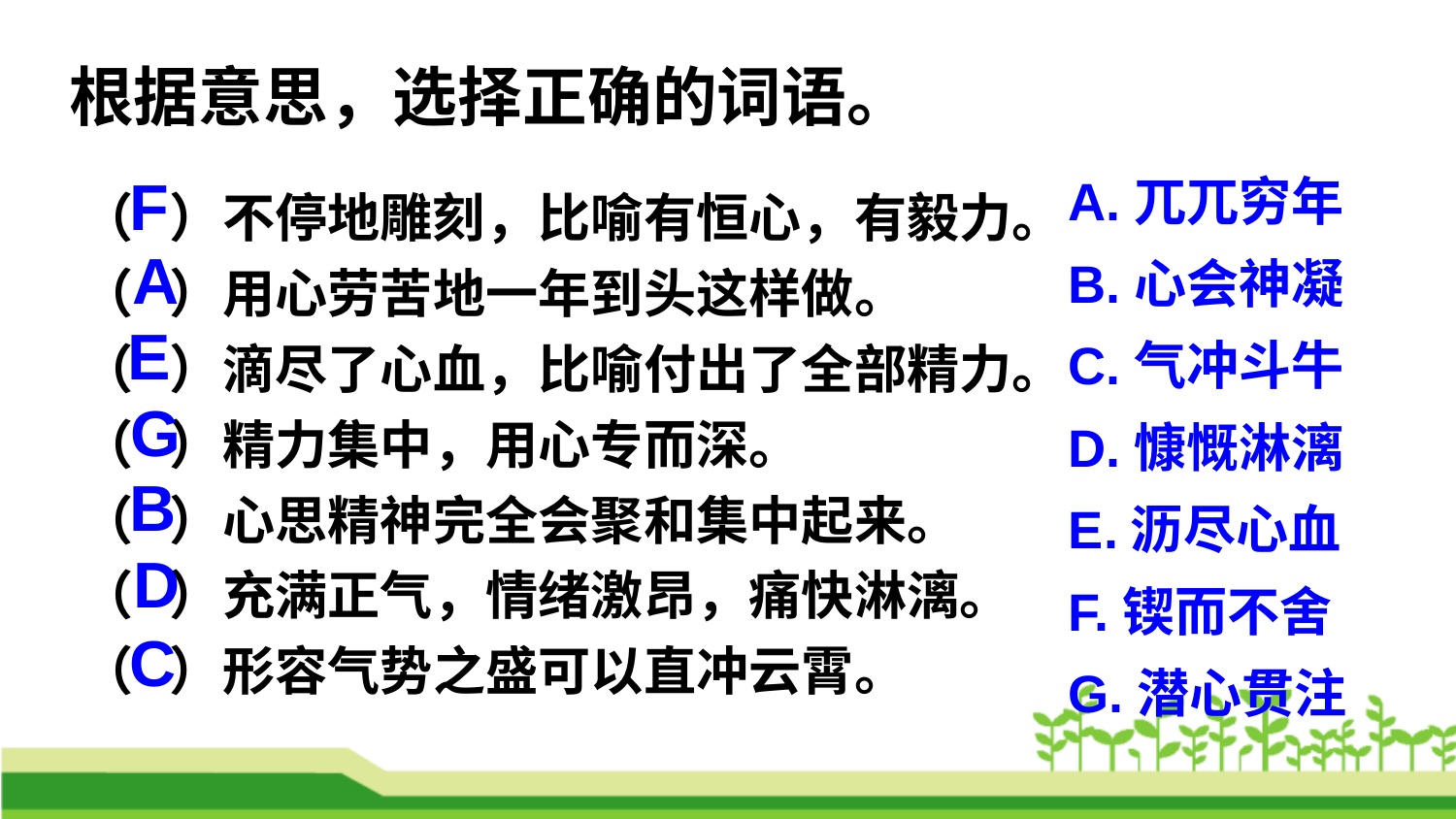

根据意思，选择正确的词语。
A.兀兀穷年
B.心会神凝
C.气冲斗牛
D.慷慨淋漓
E.沥尽心血
F.锲而不舍
G.潜心贯注
F
（   ）不停地雕刻，比喻有恒心，有毅力。
（   ）用心劳苦地一年到头这样做。
（   ）滴尽了心血，比喻付出了全部精力。
（   ）精力集中，用心专而深。
（   ）心思精神完全会聚和集中起来。
（   ）充满正气，情绪激昂，痛快淋漓。
（   ）形容气势之盛可以直冲云霄。
A
E
G
B
D
C